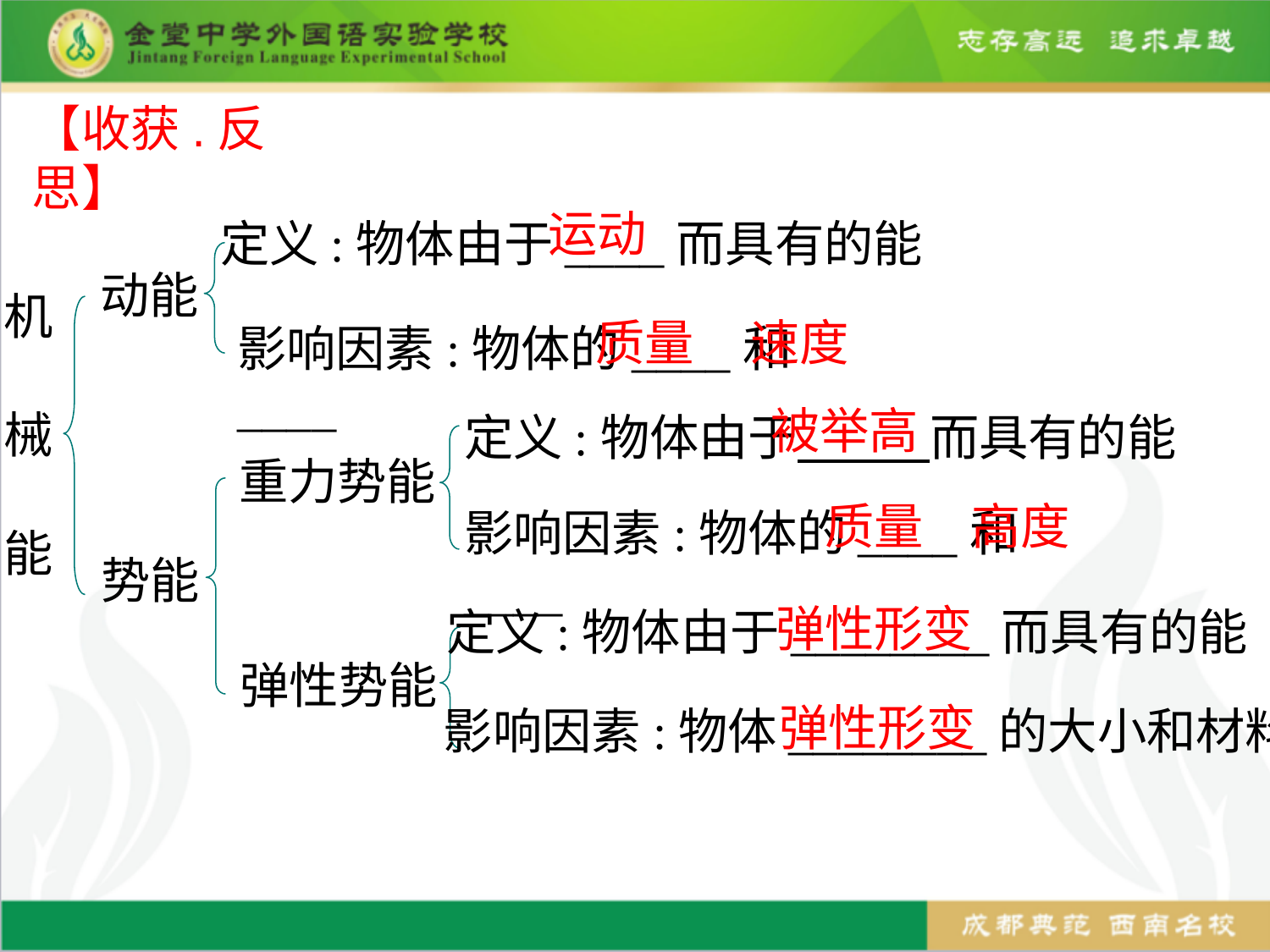

【收获.反思】
运动
定义:物体由于____而具有的能

动能
机

械

能

质量
速度
影响因素:物体的____和____
被举高
定义:物体由于            而具有的能

重力势能

质量
高度
影响因素:物体的____和____
势能
弹性形变
定义:物体由于________而具有的能

弹性势能
弹性形变
影响因素:物体________的大小和材料